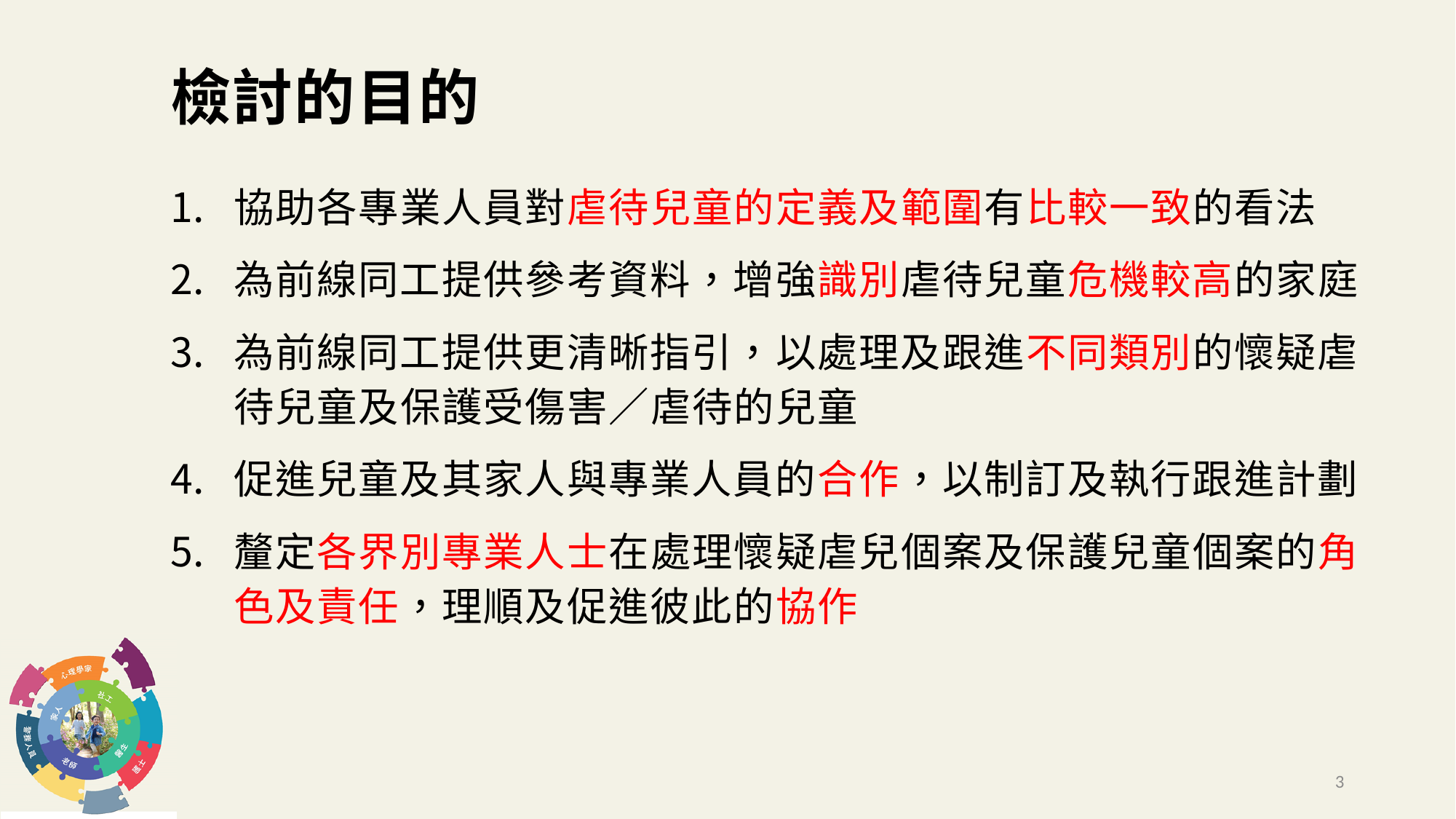

# 檢討的目的
協助各專業人員對虐待兒童的定義及範圍有比較一致的看法
為前線同工提供參考資料，增強識別虐待兒童危機較高的家庭
為前線同工提供更清晰指引，以處理及跟進不同類別的懷疑虐待兒童及保護受傷害／虐待的兒童
促進兒童及其家人與專業人員的合作，以制訂及執行跟進計劃
釐定各界別專業人士在處理懷疑虐兒個案及保護兒童個案的角色及責任，理順及促進彼此的協作

3